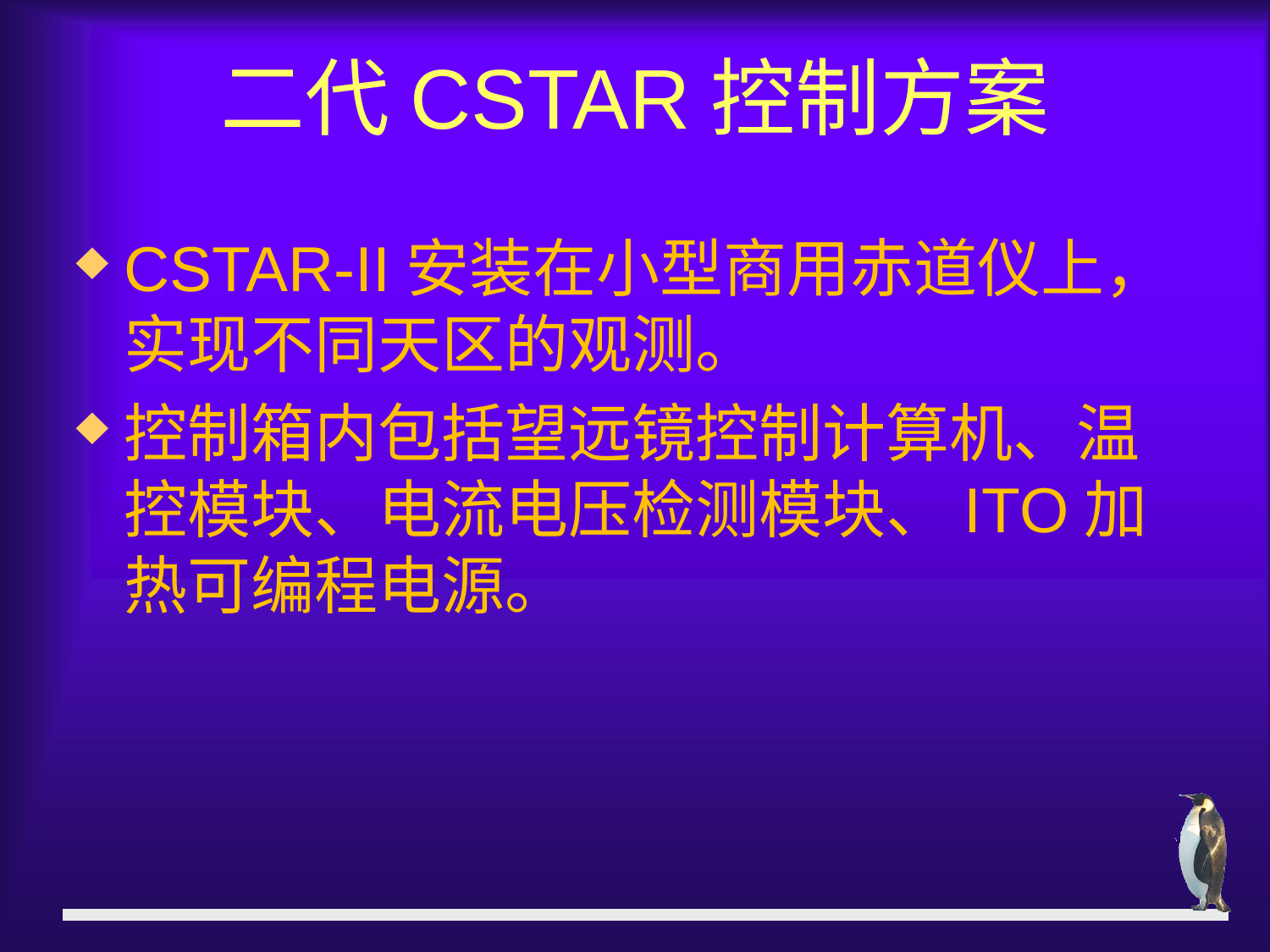

# 二代CSTAR控制方案
CSTAR-II安装在小型商用赤道仪上，实现不同天区的观测。
控制箱内包括望远镜控制计算机、温控模块、电流电压检测模块、ITO加热可编程电源。